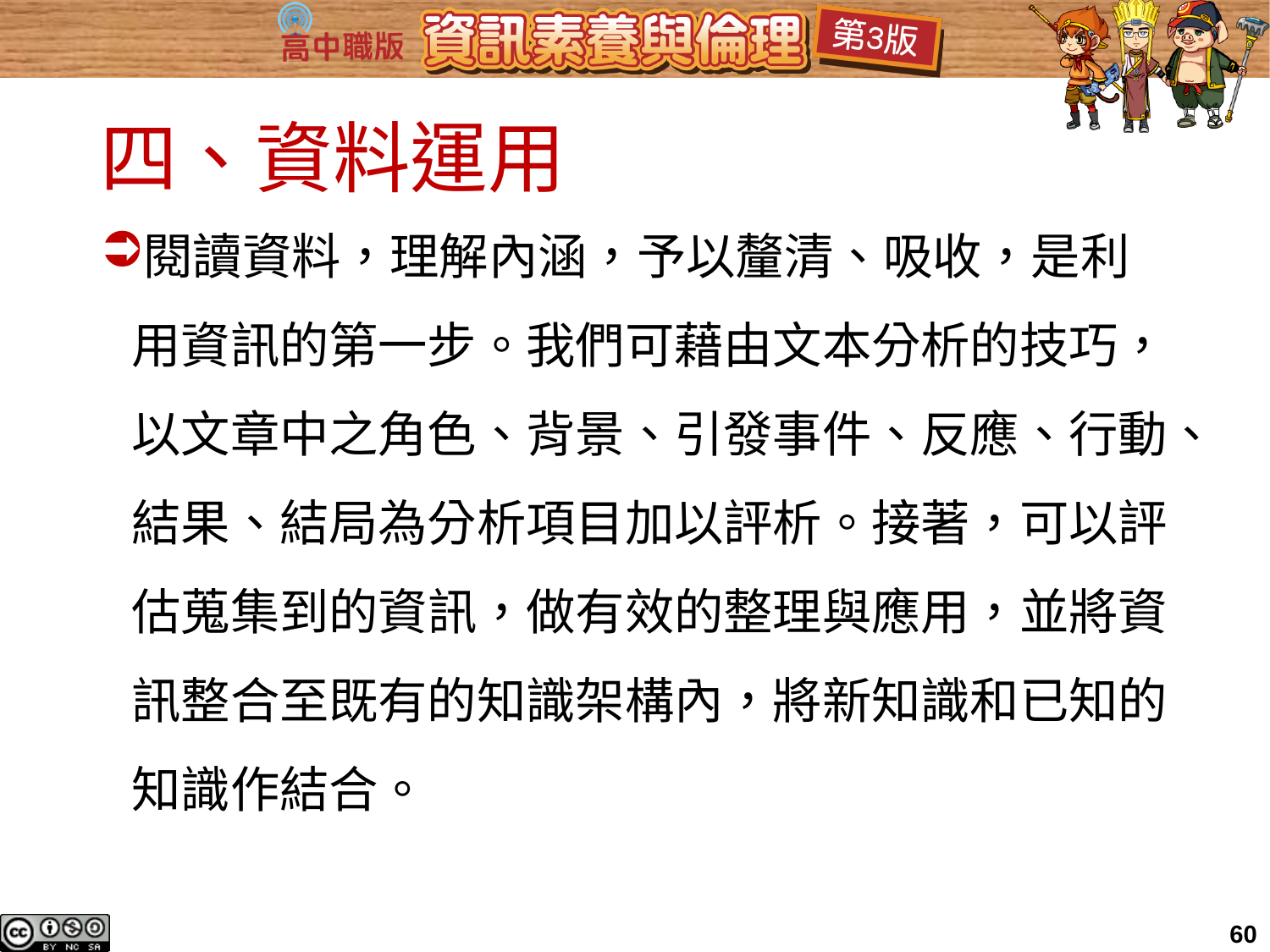

# 四、資料運用

閱讀資料，理解內涵，予以釐清、吸收，是利用資訊的第一步。我們可藉由文本分析的技巧，以文章中之角色、背景、引發事件、反應、行動、結果、結局為分析項目加以評析。接著，可以評估蒐集到的資訊，做有效的整理與應用，並將資訊整合至既有的知識架構內，將新知識和已知的知識作結合。
60